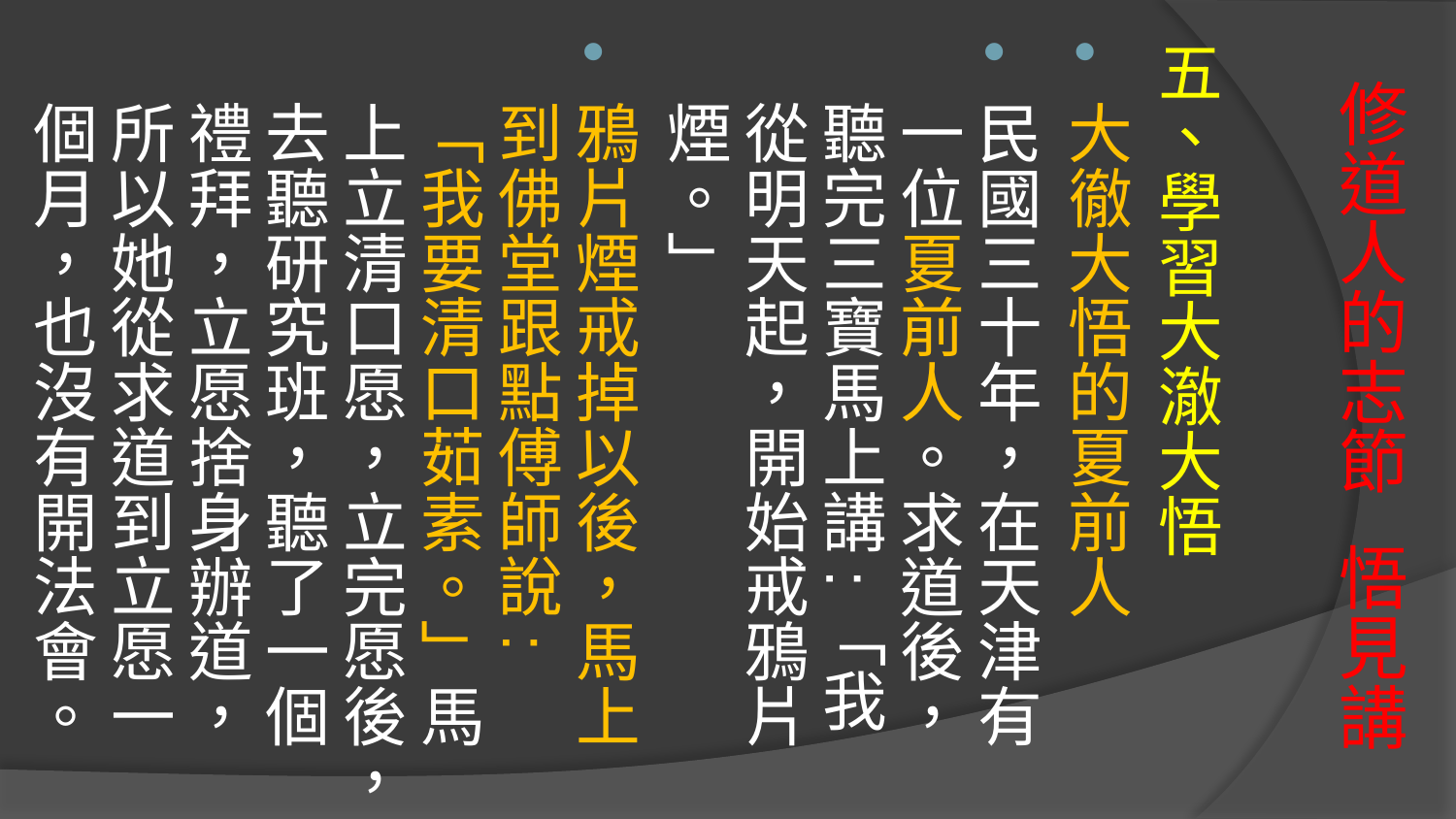

五、學習大澈大悟
大徹大悟的夏前人
民國三十年，在天津有一位夏前人。求道後，聽完三寶馬上講:﹁我從明天起，開始戒鴉片煙。﹂
鴉片煙戒掉以後，馬上到佛堂跟點傅師說:﹁我要清口茹素。﹂馬上立清口愿，立完愿後，去聽研究班，聽了一個禮拜，立愿捨身辦道，所以她從求道到立愿一個月，也沒有開法會。
# 修道人的志節   悟見講